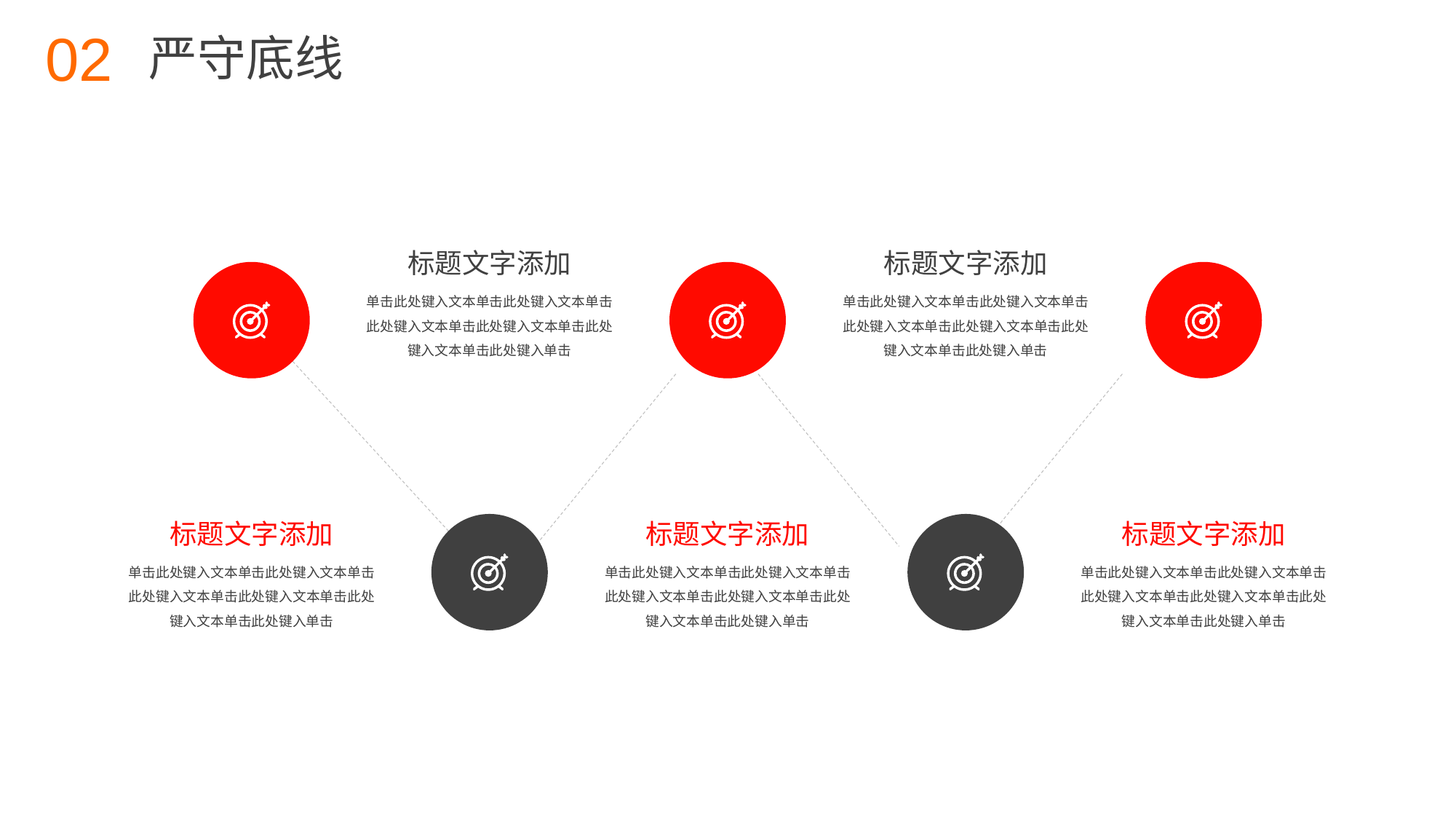

02
严守底线
BY YUSHEN
标题文字添加
单击此处键入文本单击此处键入文本单击此处键入文本单击此处键入文本单击此处键入文本单击此处键入单击

标题文字添加
单击此处键入文本单击此处键入文本单击此处键入文本单击此处键入文本单击此处键入文本单击此处键入单击

标题文字添加
单击此处键入文本单击此处键入文本单击此处键入文本单击此处键入文本单击此处键入文本单击此处键入单击

标题文字添加
单击此处键入文本单击此处键入文本单击此处键入文本单击此处键入文本单击此处键入文本单击此处键入单击

标题文字添加
单击此处键入文本单击此处键入文本单击此处键入文本单击此处键入文本单击此处键入文本单击此处键入单击